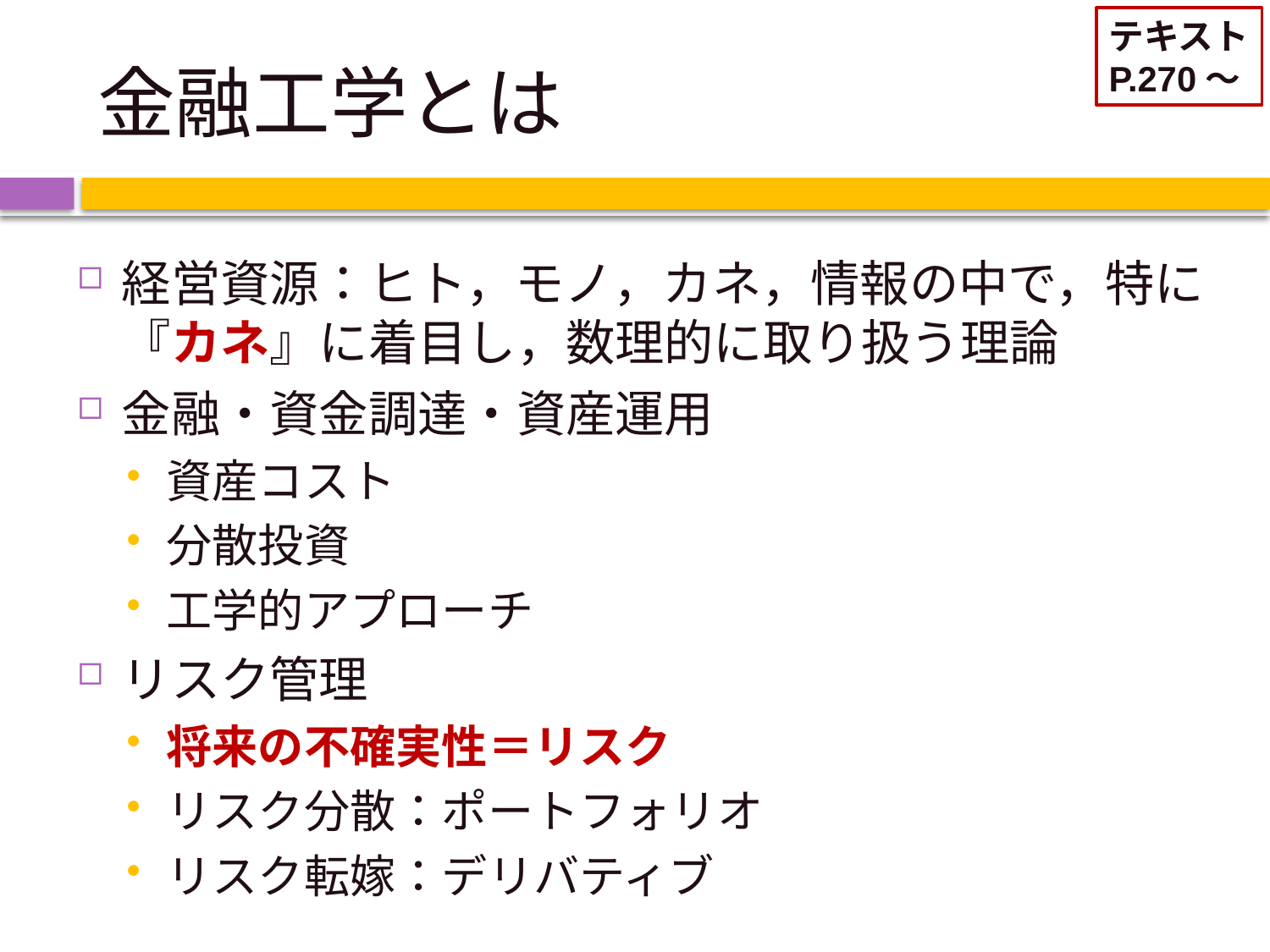

テキスト
P.270～
# 金融工学とは
経営資源：ヒト，モノ，カネ，情報の中で，特に『カネ』に着目し，数理的に取り扱う理論
金融・資金調達・資産運用
資産コスト
分散投資
工学的アプローチ
リスク管理
将来の不確実性＝リスク
リスク分散：ポートフォリオ
リスク転嫁：デリバティブ